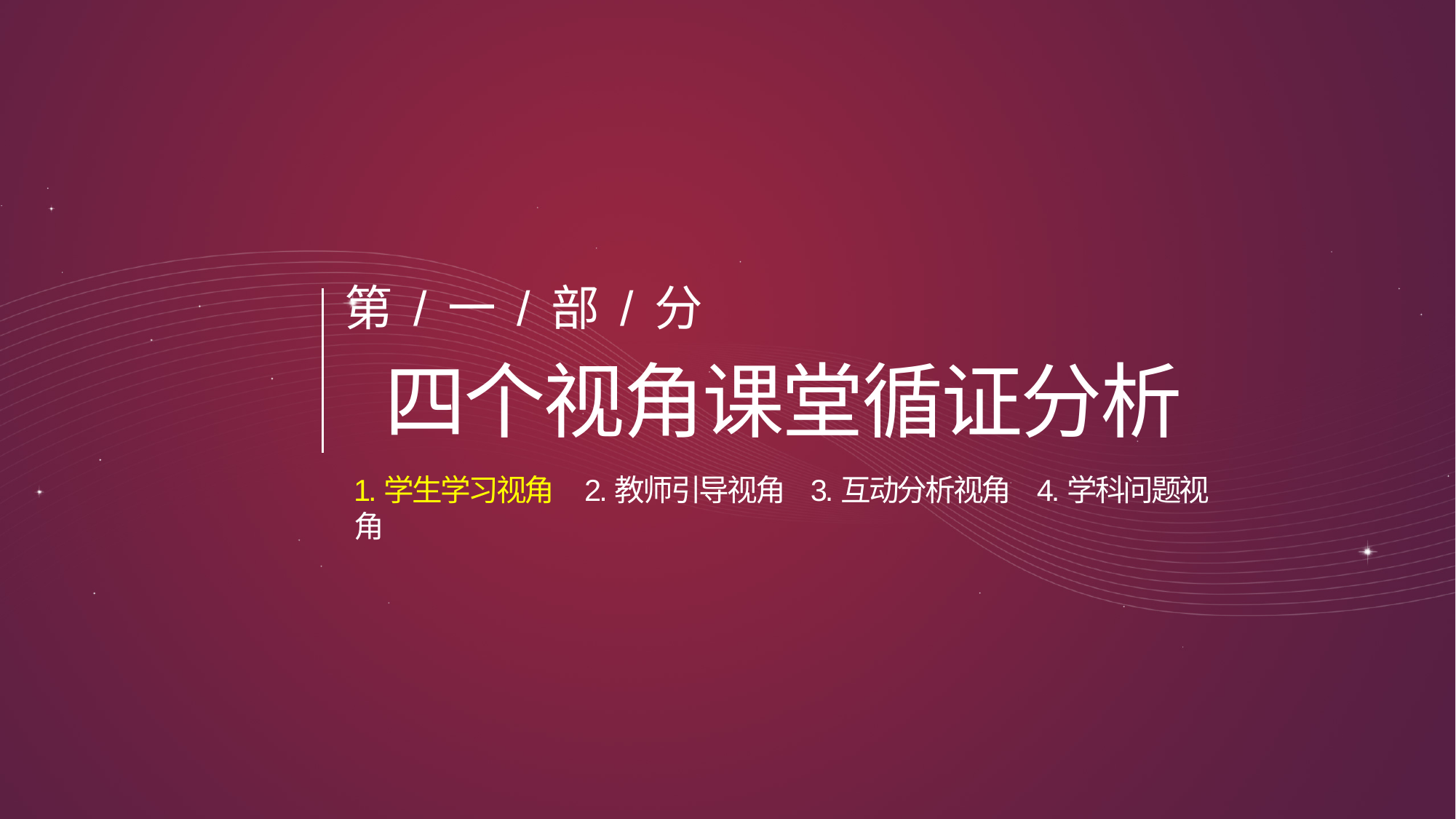

第/一/部/分
四个视角课堂循证分析
1.学生学习视角     2.教师引导视角    3.互动分析视角    4.学科问题视角